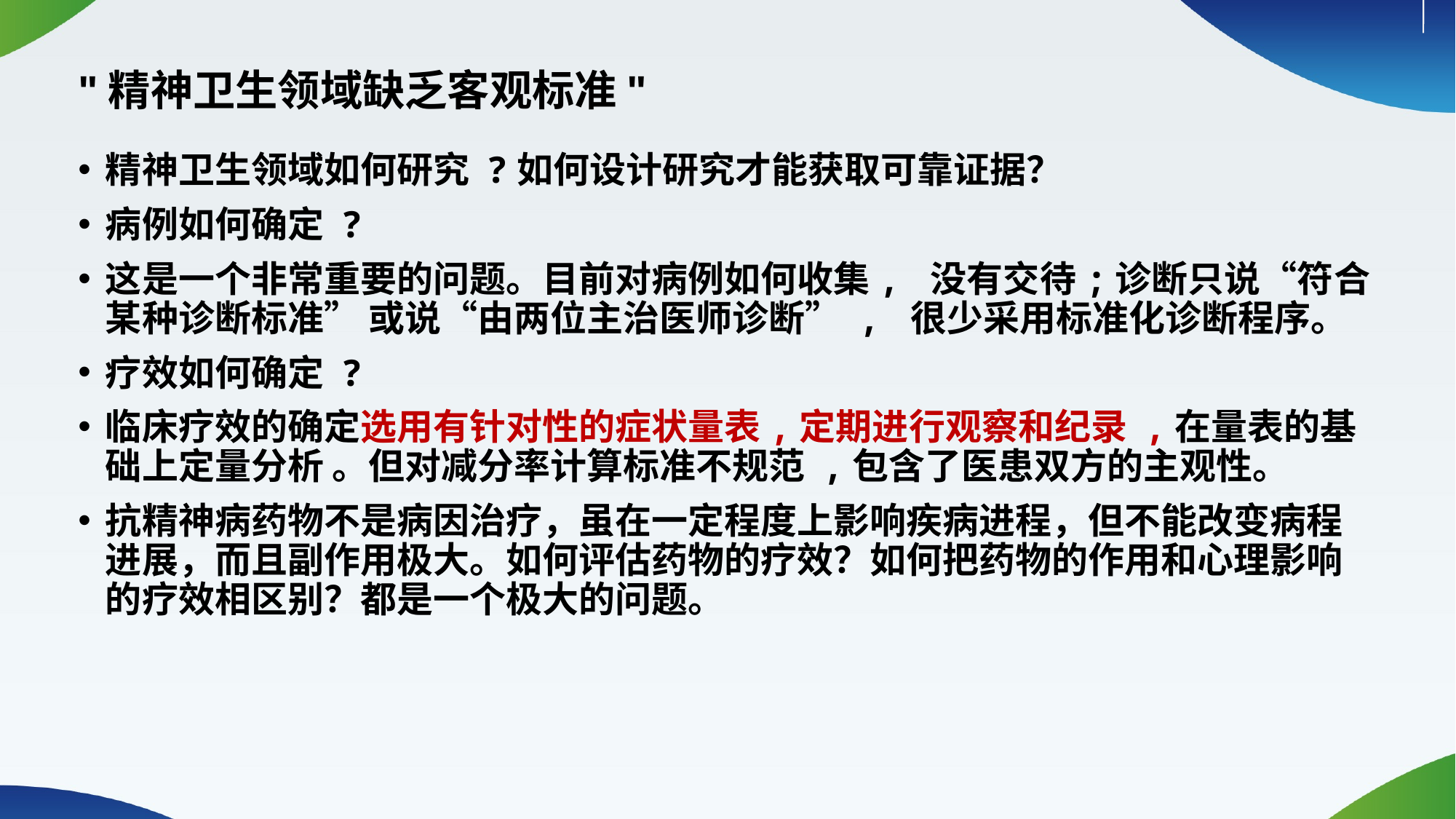

# "精神卫生领域缺乏客观标准"
精神卫生领域如何研究 ?如何设计研究才能获取可靠证据？
病例如何确定 ?
这是一个非常重要的问题。目前对病例如何收集, 没有交待;诊断只说“符合某种诊断标准” 或说“由两位主治医师诊断” , 很少采用标准化诊断程序。
疗效如何确定 ?
临床疗效的确定选用有针对性的症状量表,定期进行观察和纪录 ,在量表的基础上定量分析 。但对减分率计算标准不规范 ,包含了医患双方的主观性。
抗精神病药物不是病因治疗，虽在一定程度上影响疾病进程，但不能改变病程进展，而且副作用极大。如何评估药物的疗效？如何把药物的作用和心理影响的疗效相区别？都是一个极大的问题。